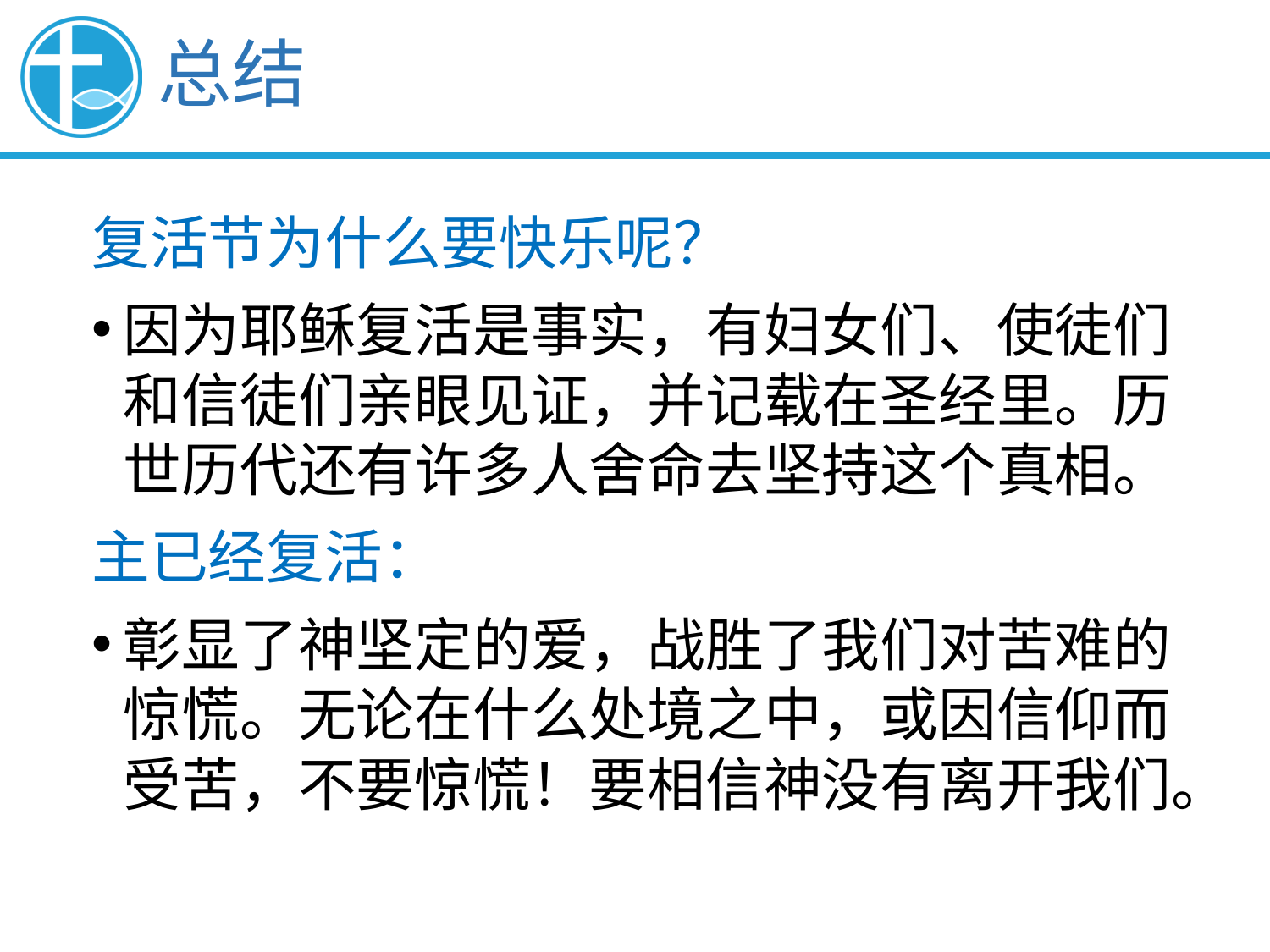

总结
复活节为什么要快乐呢？
因为耶稣复活是事实，有妇女们、使徒们和信徒们亲眼见证，并记载在圣经里。历世历代还有许多人舍命去坚持这个真相。
主已经复活：
彰显了神坚定的爱，战胜了我们对苦难的惊慌。无论在什么处境之中，或因信仰而受苦，不要惊慌！要相信神没有离开我们。